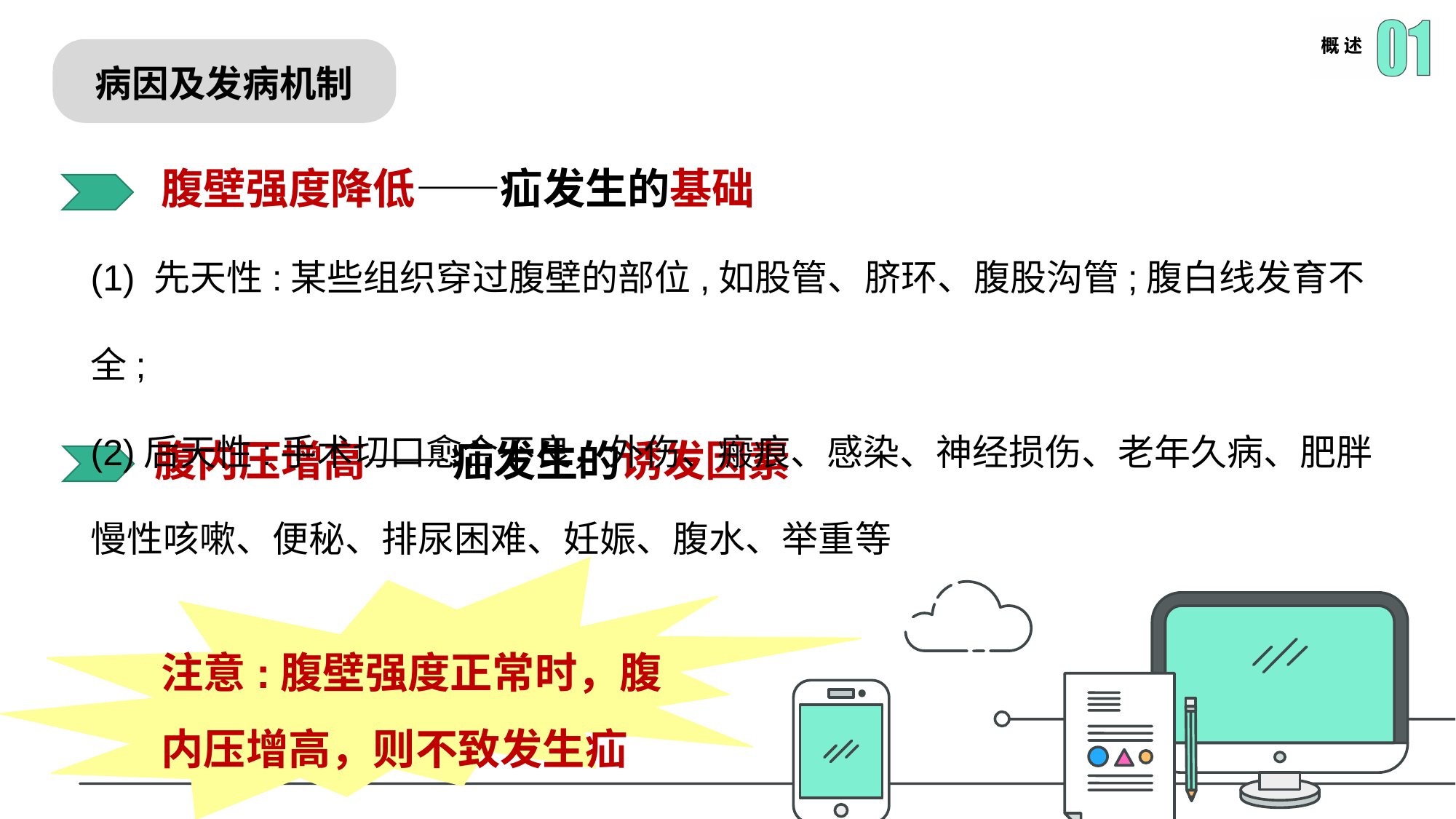

病因及发病机制
腹壁强度降低——疝发生的基础

(1) 先天性:某些组织穿过腹壁的部位,如股管、脐环、腹股沟管;腹白线发育不全;
(2)后天性:手术切口愈合不良，外伤、瘢痕、感染、神经损伤、老年久病、肥胖
腹内压增高——疝发生的诱发因素

慢性咳嗽、便秘、排尿困难、妊娠、腹水、举重等

注意:腹壁强度正常时，腹内压增高，则不致发生疝